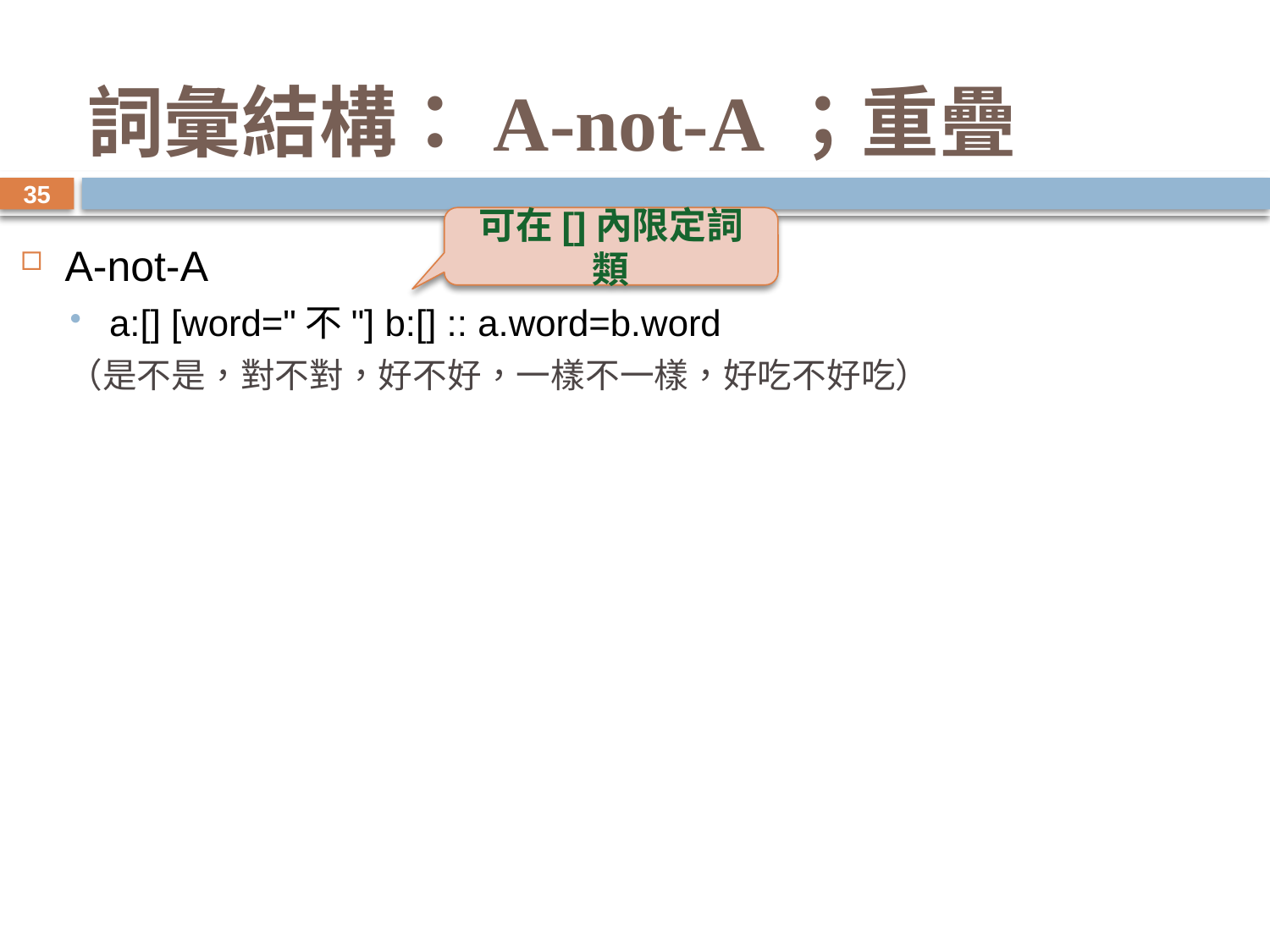

# 詞彙結構：A-not-A；重疊
35
可在[]內限定詞類
A-not-A
a:[] [word="不"] b:[] :: a.word=b.word
（是不是，對不對，好不好，一樣不一樣，好吃不好吃）